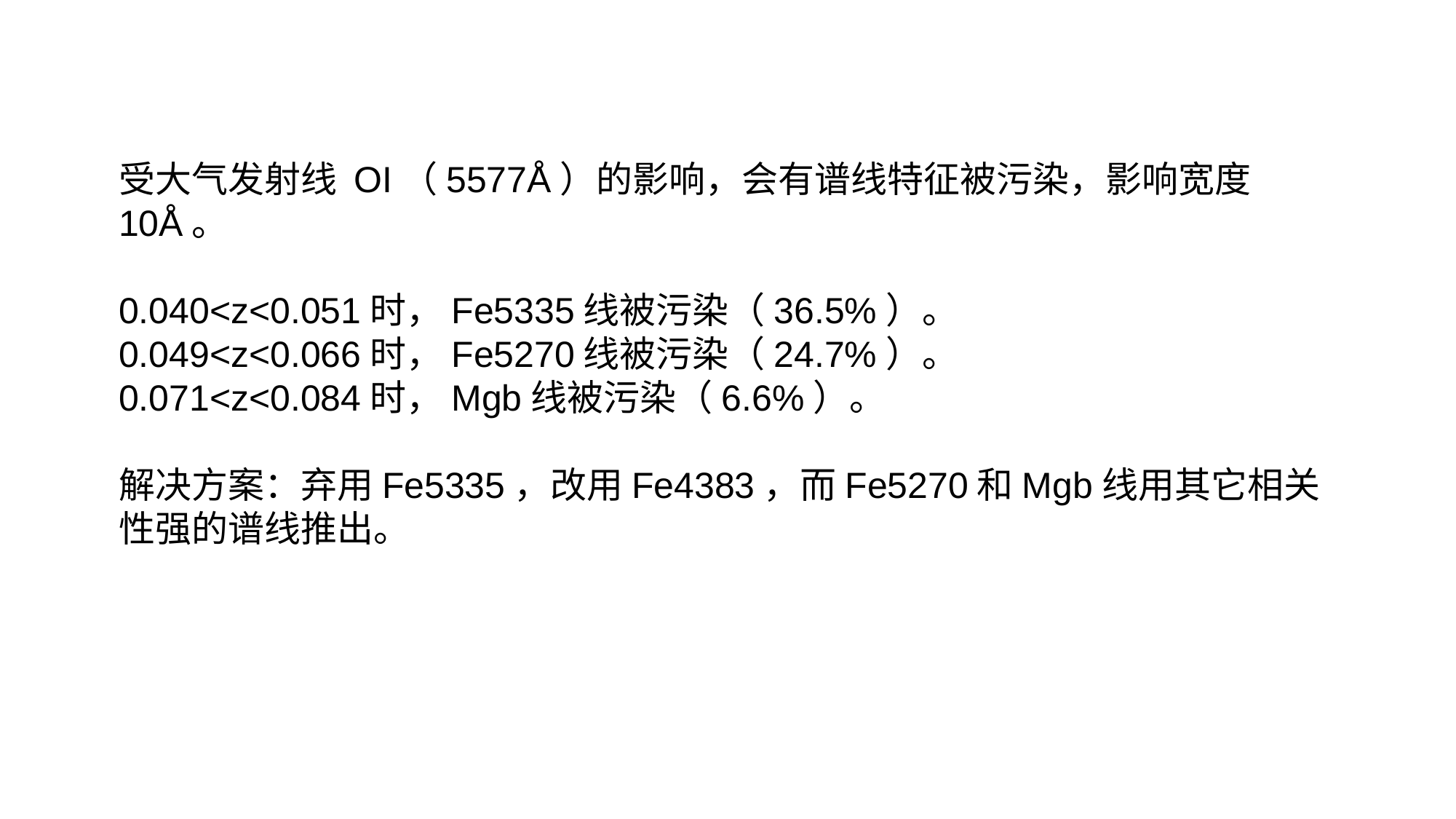

受大气发射线 OI（5577Å）的影响，会有谱线特征被污染，影响宽度10Å。

0.040<z<0.051时，Fe5335线被污染（36.5%）。
0.049<z<0.066时，Fe5270线被污染（24.7%）。
0.071<z<0.084时，Mgb线被污染（6.6%）。

解决方案：弃用Fe5335，改用Fe4383，而Fe5270和Mgb线用其它相关性强的谱线推出。